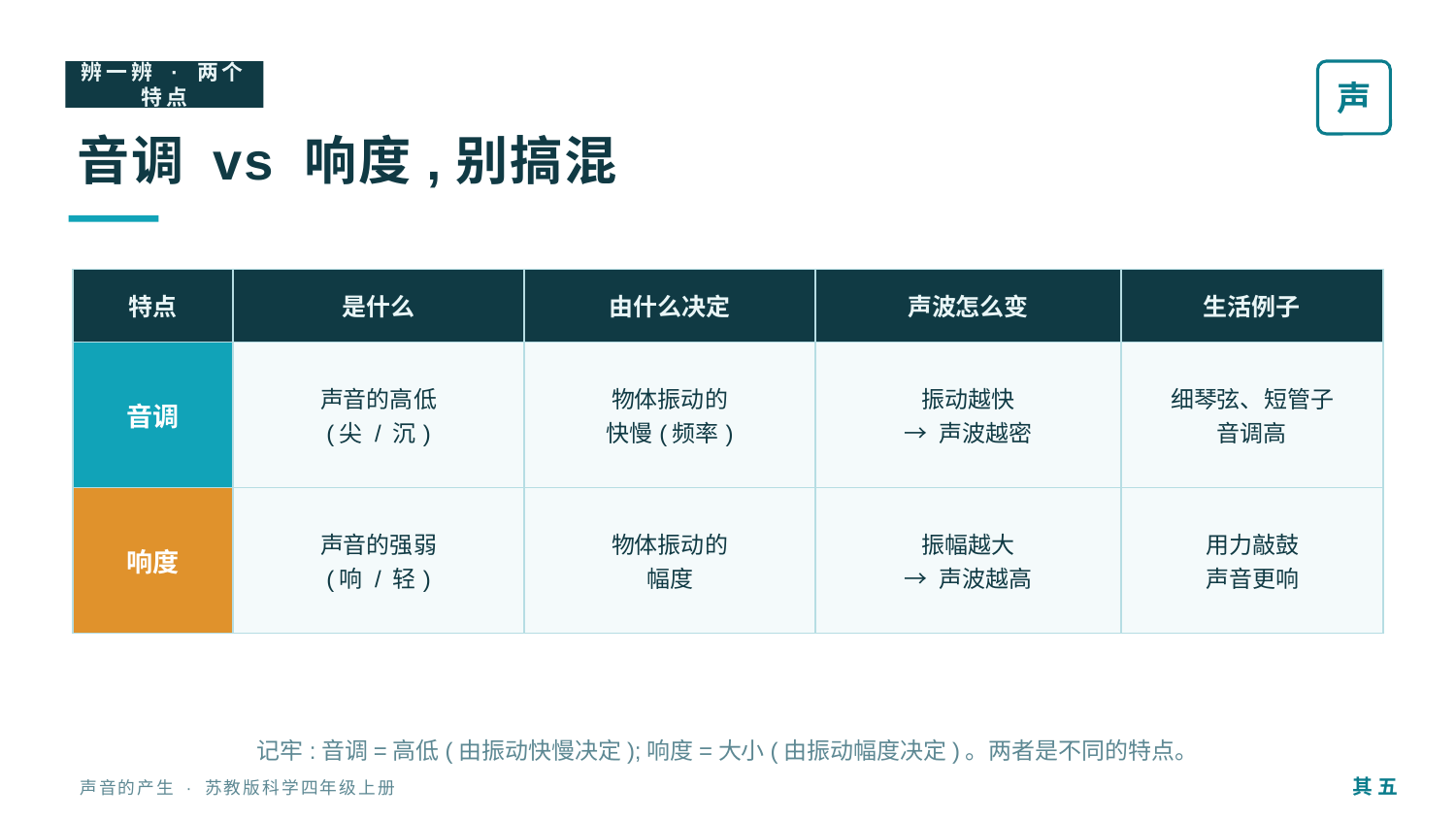

辨一辨 · 两个特点
声

音调 vs 响度,别搞混

| 特点 | 是什么 | 由什么决定 | 声波怎么变 | 生活例子 |
| --- | --- | --- | --- | --- |
| 音调 | 声音的高低 (尖 / 沉) | 物体振动的 快慢(频率) | 振动越快 → 声波越密 | 细琴弦、短管子 音调高 |
| 响度 | 声音的强弱 (响 / 轻) | 物体振动的 幅度 | 振幅越大 → 声波越高 | 用力敲鼓 声音更响 |
记牢:音调=高低(由振动快慢决定);响度=大小(由振动幅度决定)。两者是不同的特点。
其 五
声音的产生 · 苏教版科学四年级上册